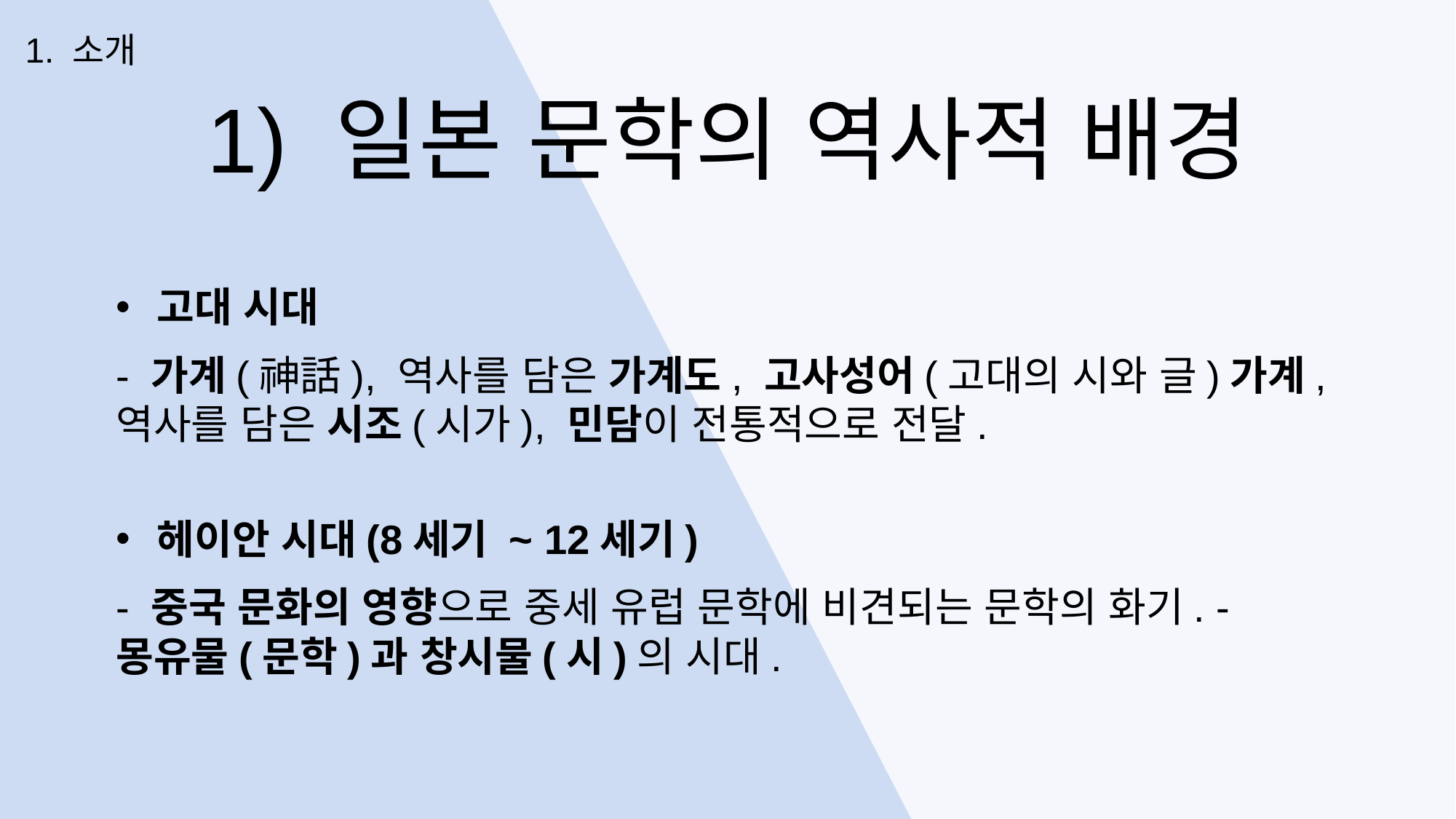

1. 소개
1) 일본 문학의 역사적 배경
고대 시대

- 가계(神話), 역사를 담은 가계도, 고사성어(고대의 시와 글)가계, 역사를 담은 시조(시가), 민담이 전통적으로 전달.

헤이안 시대(8세기 ~ 12세기)

- 중국 문화의 영향으로 중세 유럽 문학에 비견되는 문학의 화기. - 몽유물(문학)과 창시물(시)의 시대.